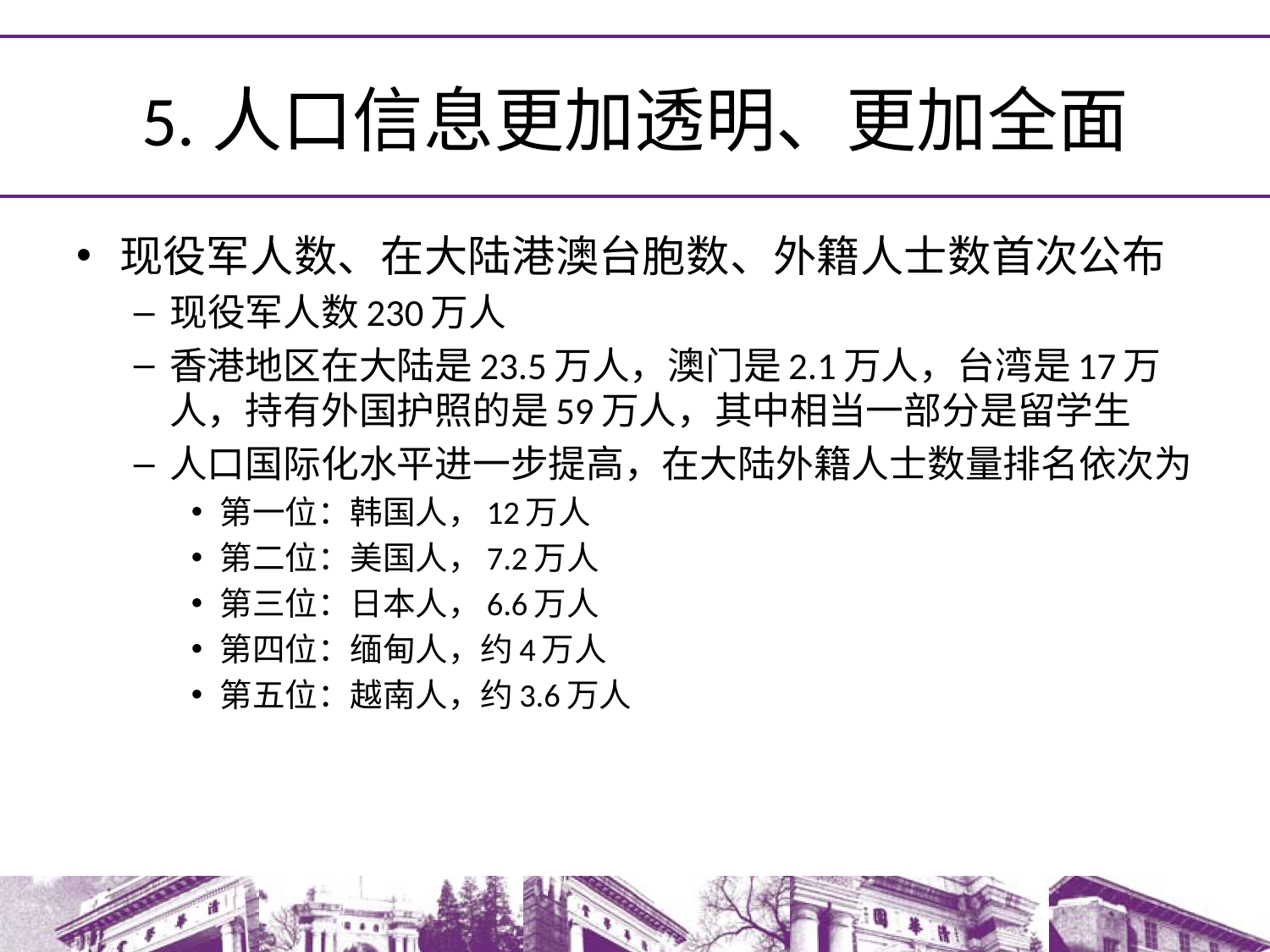

# 5.人口信息更加透明、更加全面
现役军人数、在大陆港澳台胞数、外籍人士数首次公布
现役军人数230万人
香港地区在大陆是23.5万人，澳门是2.1万人，台湾是17万人，持有外国护照的是59万人，其中相当一部分是留学生
人口国际化水平进一步提高，在大陆外籍人士数量排名依次为
第一位：韩国人，12万人
第二位：美国人，7.2万人
第三位：日本人，6.6万人
第四位：缅甸人，约4万人
第五位：越南人，约3.6万人